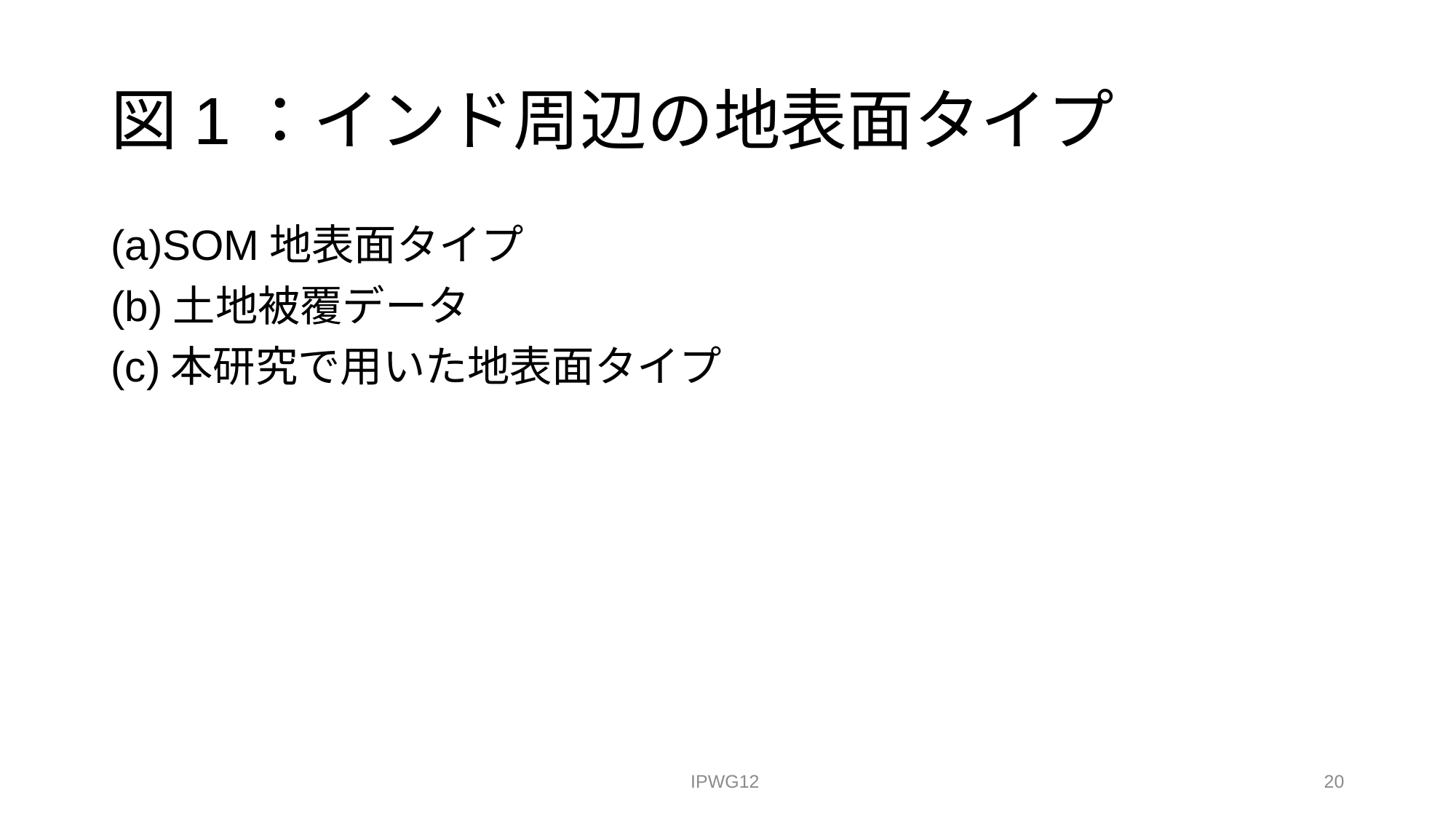

# 図1：インド周辺の地表面タイプ
(a)SOM地表面タイプ
(b)土地被覆データ
(c)本研究で用いた地表面タイプ
IPWG12
20